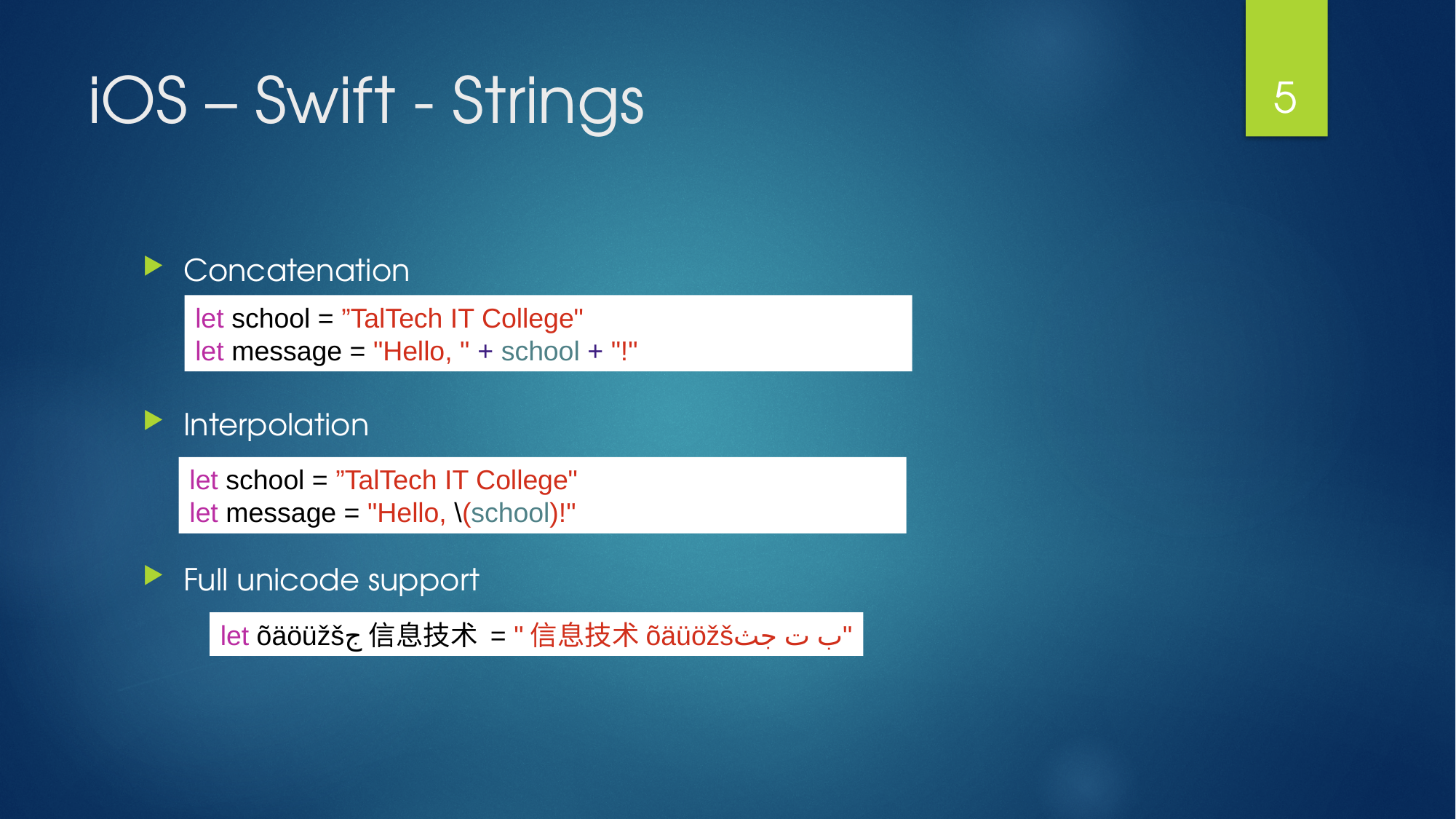

5
# iOS – Swift - Strings
Concatenation

Interpolation

Full unicode support
let school = ”TalTech IT College"
let message = "Hello, " + school + "!"
let school = ”TalTech IT College"
let message = "Hello, \(school)!"
let õäöüžšج信息技术 = "信息技术õäüöžšب ت جث"